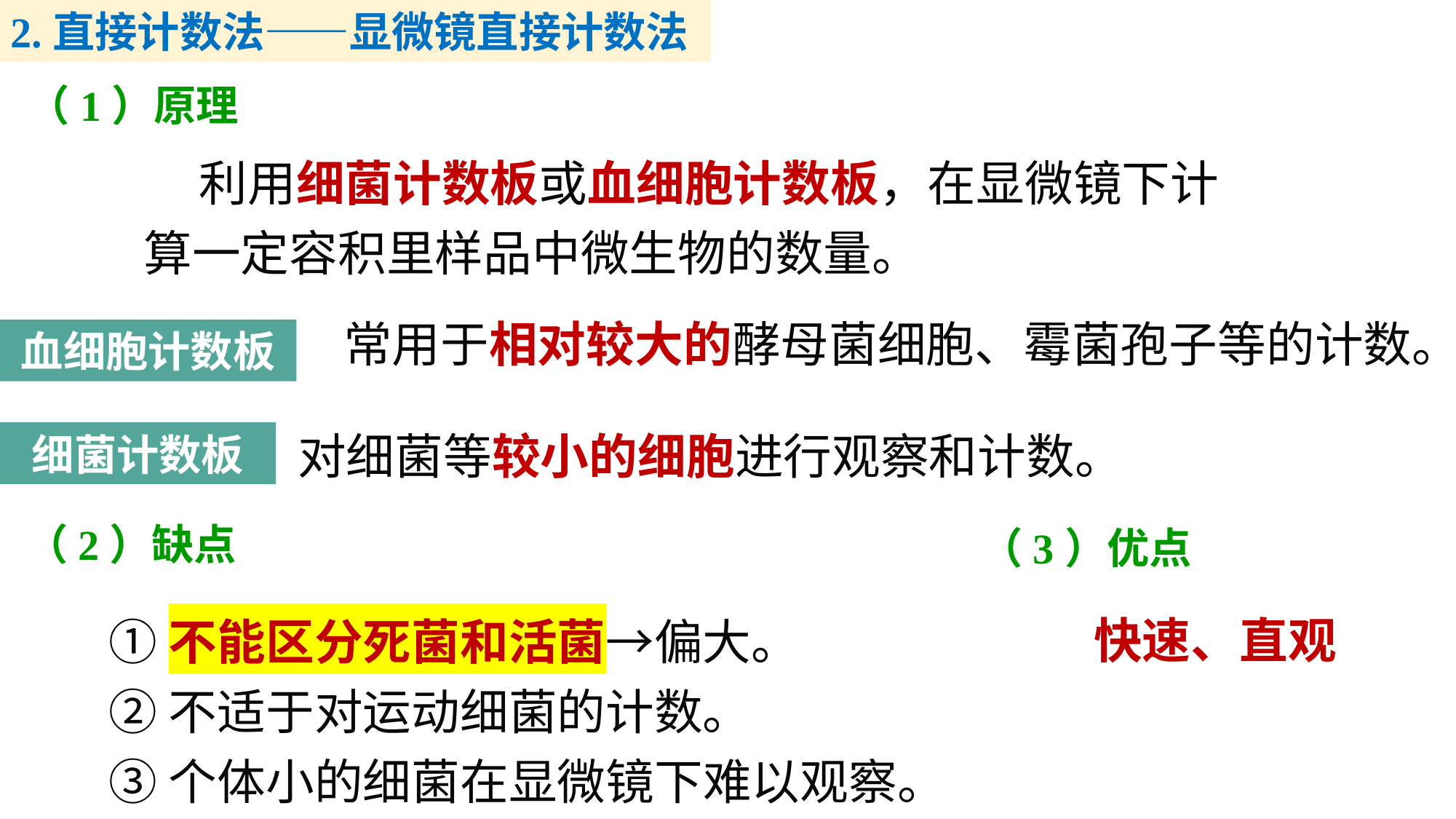

2.直接计数法——显微镜直接计数法
（1）原理
    利用细菌计数板或血细胞计数板，在显微镜下计算一定容积里样品中微生物的数量。
常用于相对较大的酵母菌细胞、霉菌孢子等的计数。
血细胞计数板
对细菌等较小的细胞进行观察和计数。
细菌计数板
（2）缺点
（3）优点
①不能区分死菌和活菌→偏大。
②不适于对运动细菌的计数。
③个体小的细菌在显微镜下难以观察。
快速、直观